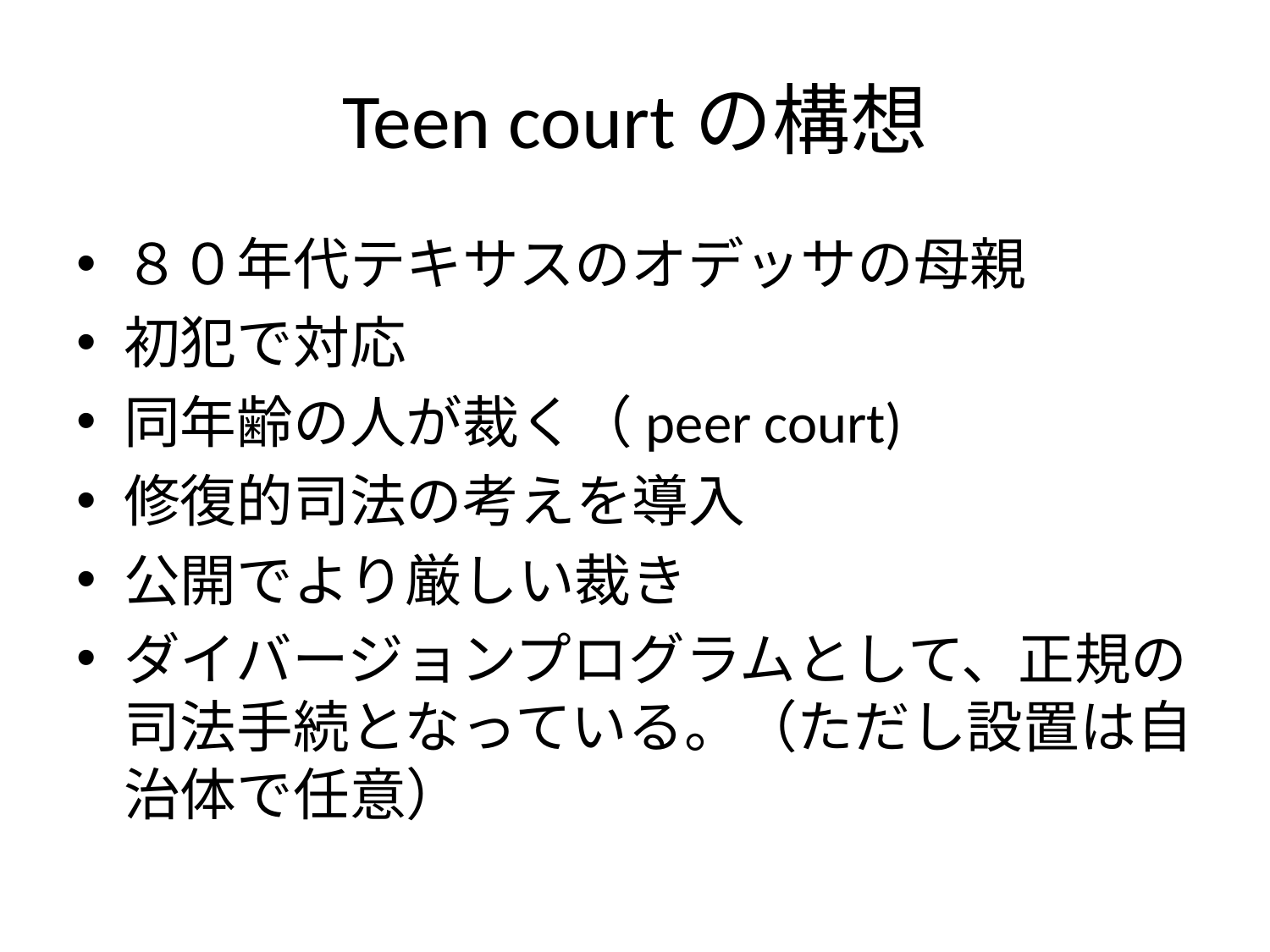

# Teen courtの構想
８０年代テキサスのオデッサの母親
初犯で対応
同年齢の人が裁く（peer court)
修復的司法の考えを導入
公開でより厳しい裁き
ダイバージョンプログラムとして、正規の司法手続となっている。（ただし設置は自治体で任意）